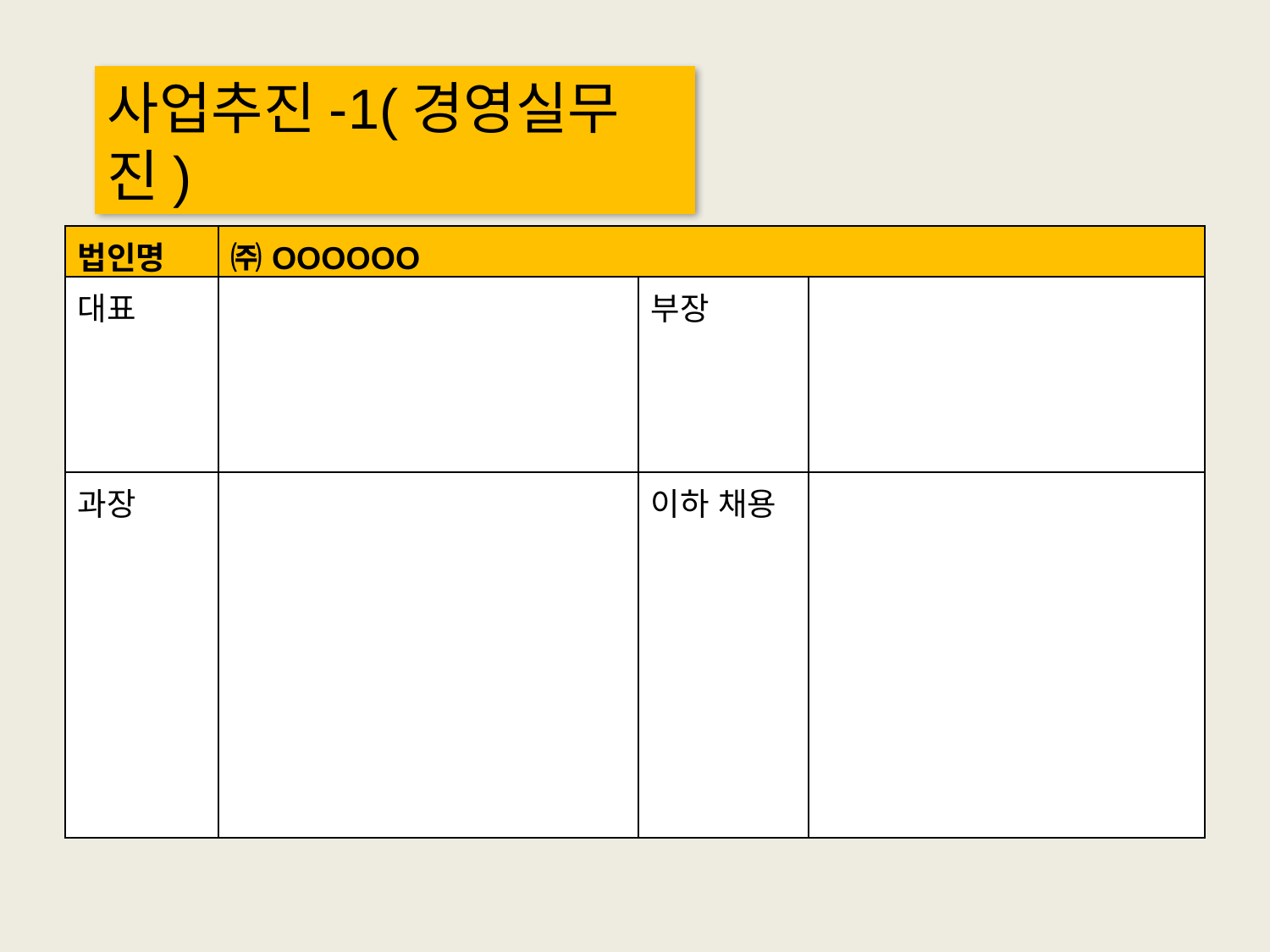

사업추진-1(경영실무진)
| 법인명 | ㈜OOOOOO |  |  |
| --- | --- | --- | --- |
| 대표 |  | 부장 |  |
| 과장 |  | 이하 채용 |  |